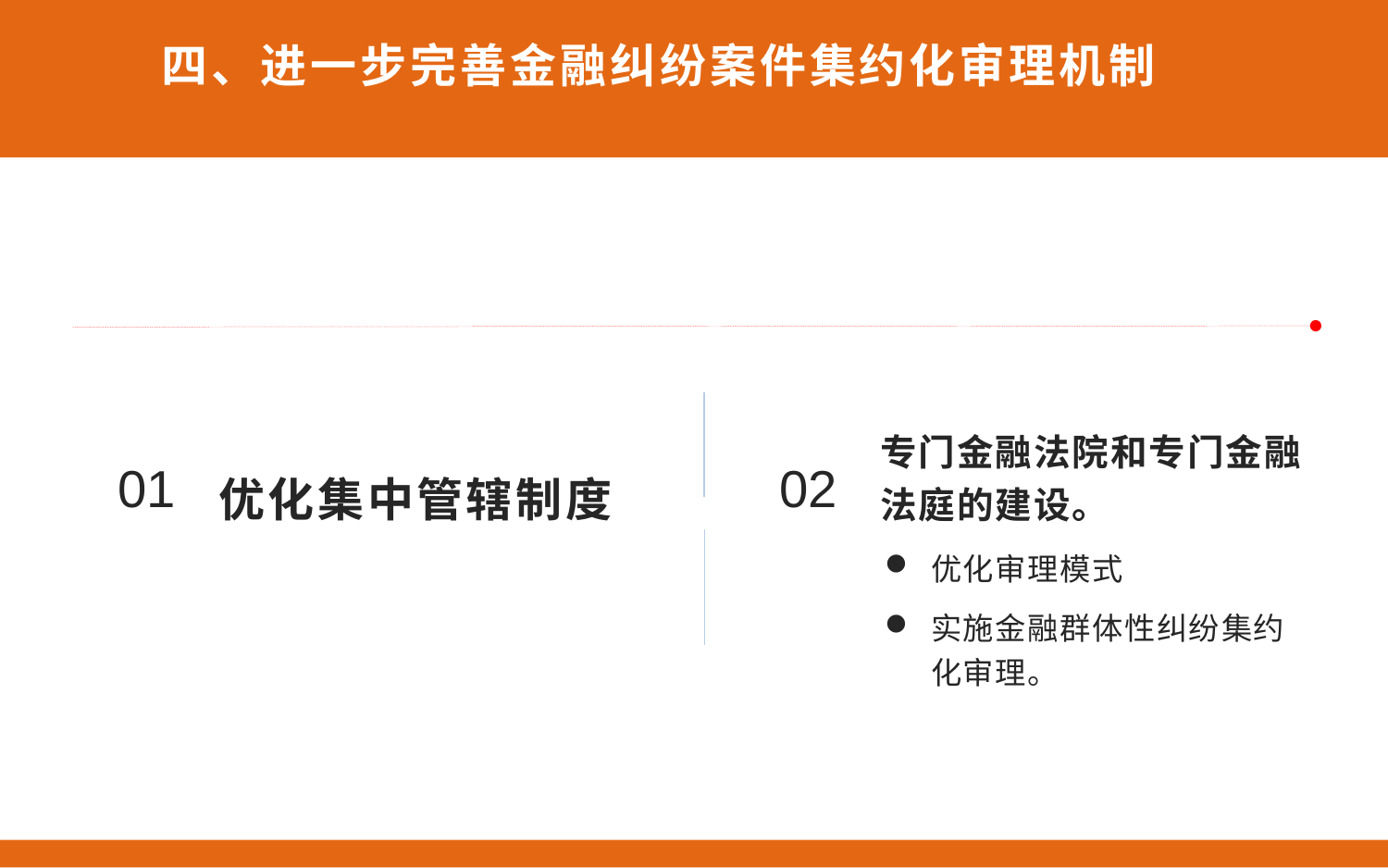

四、进一步完善金融纠纷案件集约化审理机制
优化集中管辖制度
专门金融法院和专门金融法庭的建设。
02
01
优化审理模式
实施金融群体性纠纷集约化审理。